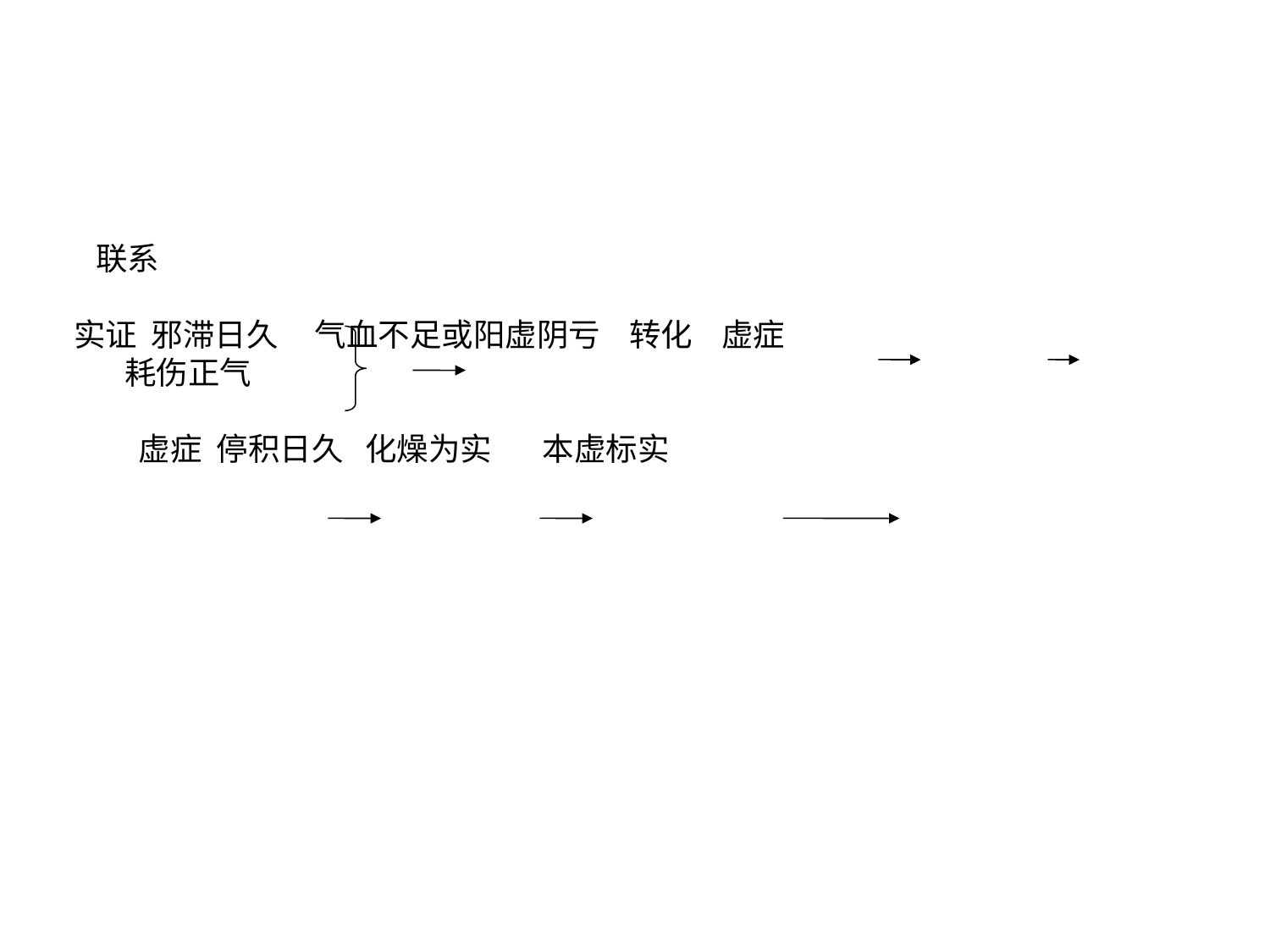

联系

实证  邪滞日久     气血不足或阳虚阴亏    转化    虚症
      耗伤正气

        虚症  停积日久   化燥为实       本虚标实